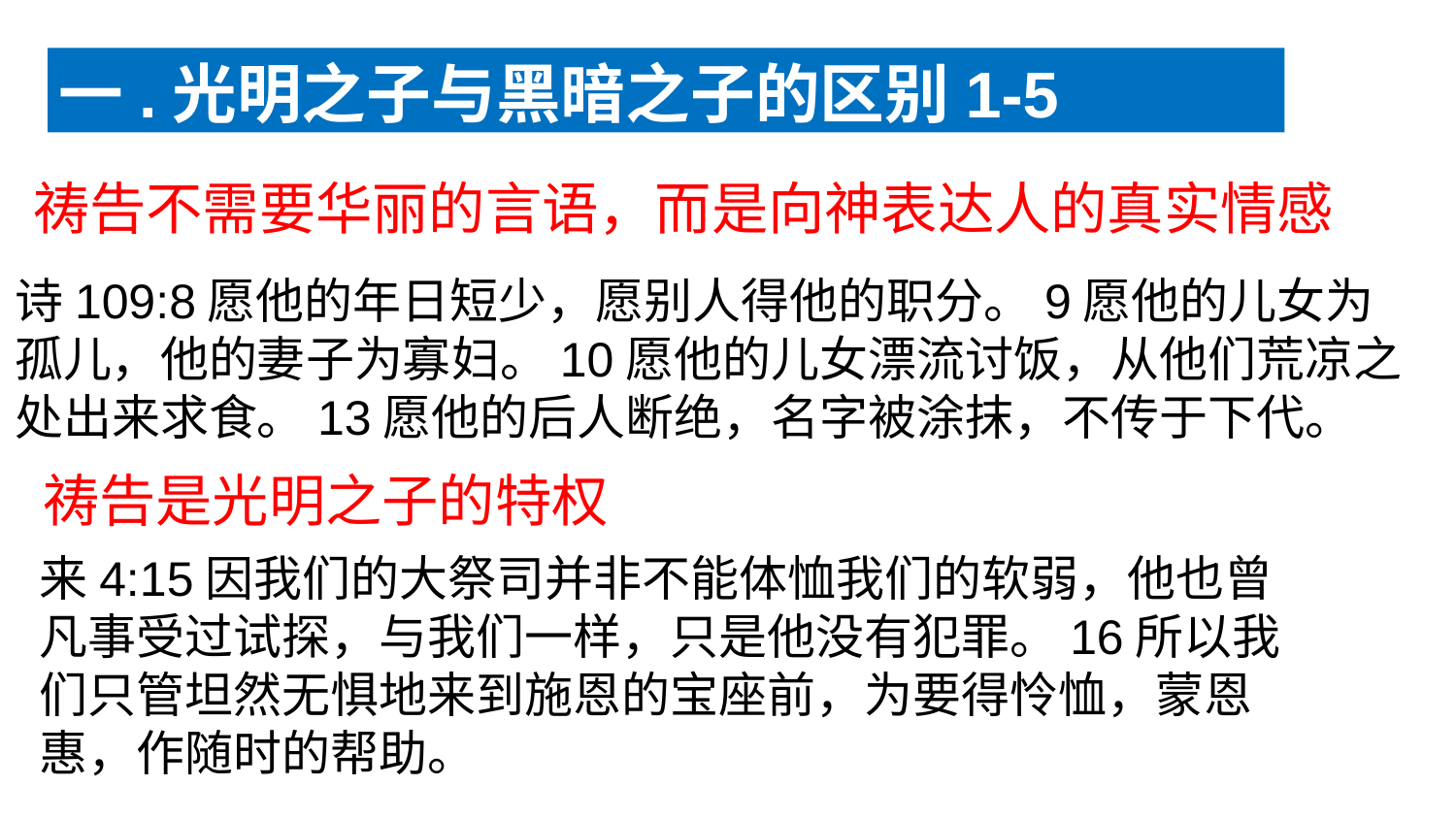

一.光明之子与黑暗之子的区别1-5

讨神的喜悦1-2
祷告不需要华丽的言语，而是向神表达人的真实情感
诗109:8愿他的年日短少，愿别人得他的职分。9愿他的儿女为孤儿，他的妻子为寡妇。10愿他的儿女漂流讨饭，从他们荒凉之处出来求食。13愿他的后人断绝，名字被涂抹，不传于下代。
祷告是光明之子的特权

来4:15因我们的大祭司并非不能体恤我们的软弱，他也曾凡事受过试探，与我们一样，只是他没有犯罪。16所以我们只管坦然无惧地来到施恩的宝座前，为要得怜恤，蒙恩惠，作随时的帮助。